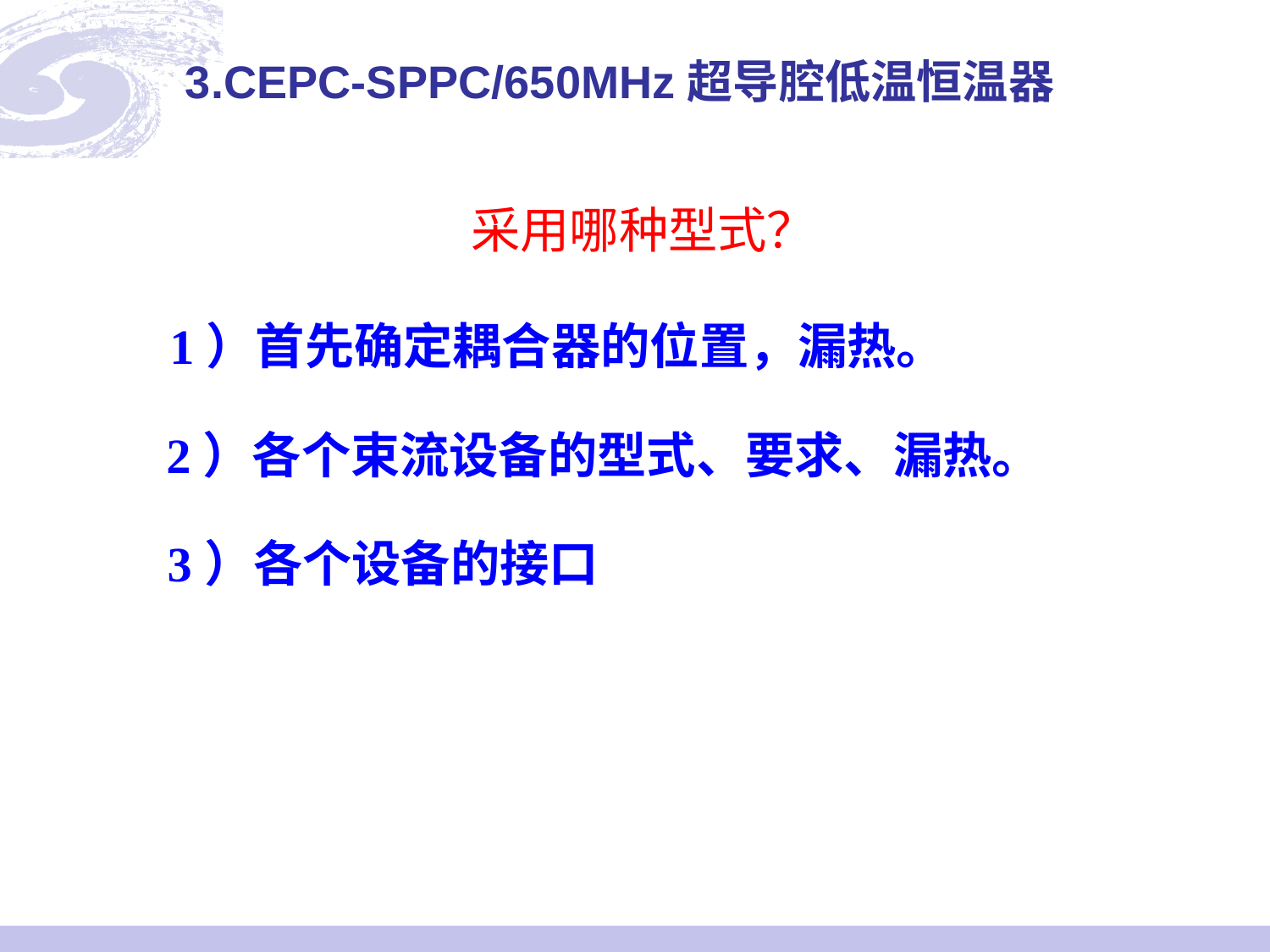

3.CEPC-SPPC/650MHz超导腔低温恒温器
采用哪种型式？
1）首先确定耦合器的位置，漏热。
2）各个束流设备的型式、要求、漏热。
3）各个设备的接口